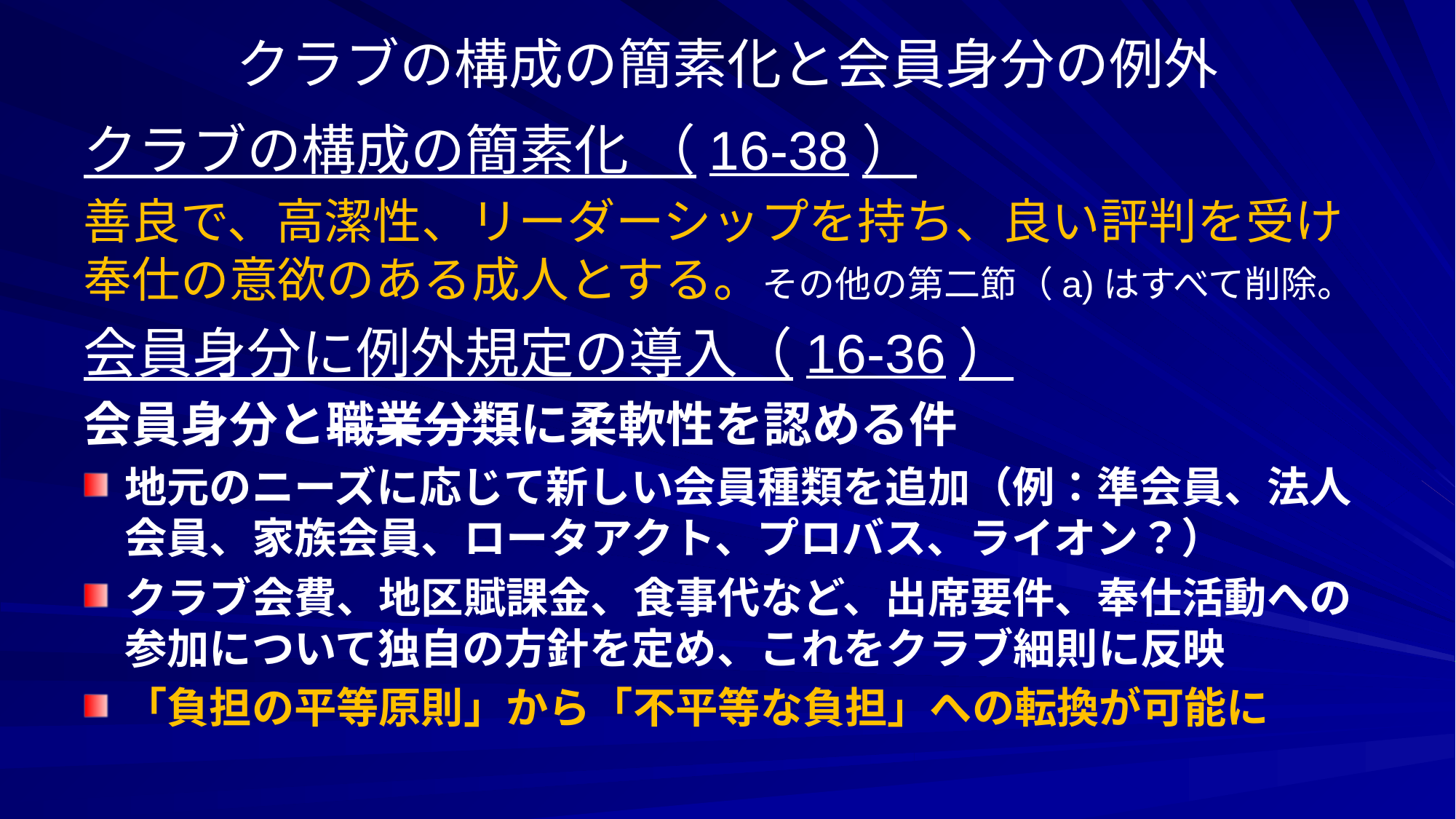

# クラブの構成の簡素化と会員身分の例外
クラブの構成の簡素化 （16-38）
善良で、高潔性、リーダーシップを持ち、良い評判を受け奉仕の意欲のある成人とする。その他の第二節（a)はすべて削除。
会員身分に例外規定の導入（16-36）
会員身分と職業分類に柔軟性を認める件
地元のニーズに応じて新しい会員種類を追加（例：準会員、法人会員、家族会員、ロータアクト、プロバス、ライオン？）
クラブ会費、地区賦課金、食事代など、出席要件、奉仕活動への参加について独自の方針を定め、これをクラブ細則に反映
「負担の平等原則」から「不平等な負担」への転換が可能に